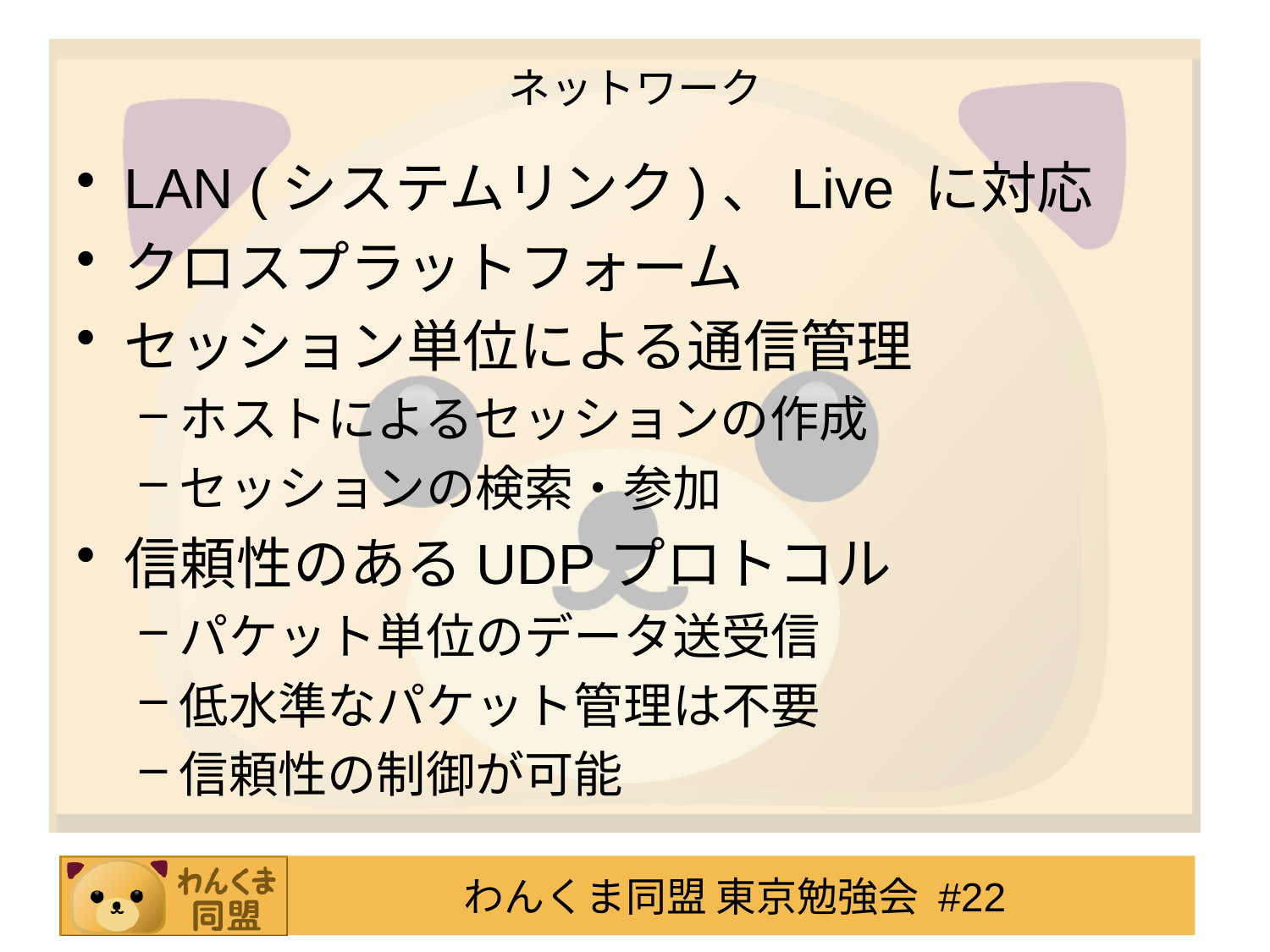

# ネットワーク
LAN (システムリンク)、Live に対応
クロスプラットフォーム
セッション単位による通信管理
ホストによるセッションの作成
セッションの検索・参加
信頼性のあるUDPプロトコル
パケット単位のデータ送受信
低水準なパケット管理は不要
信頼性の制御が可能